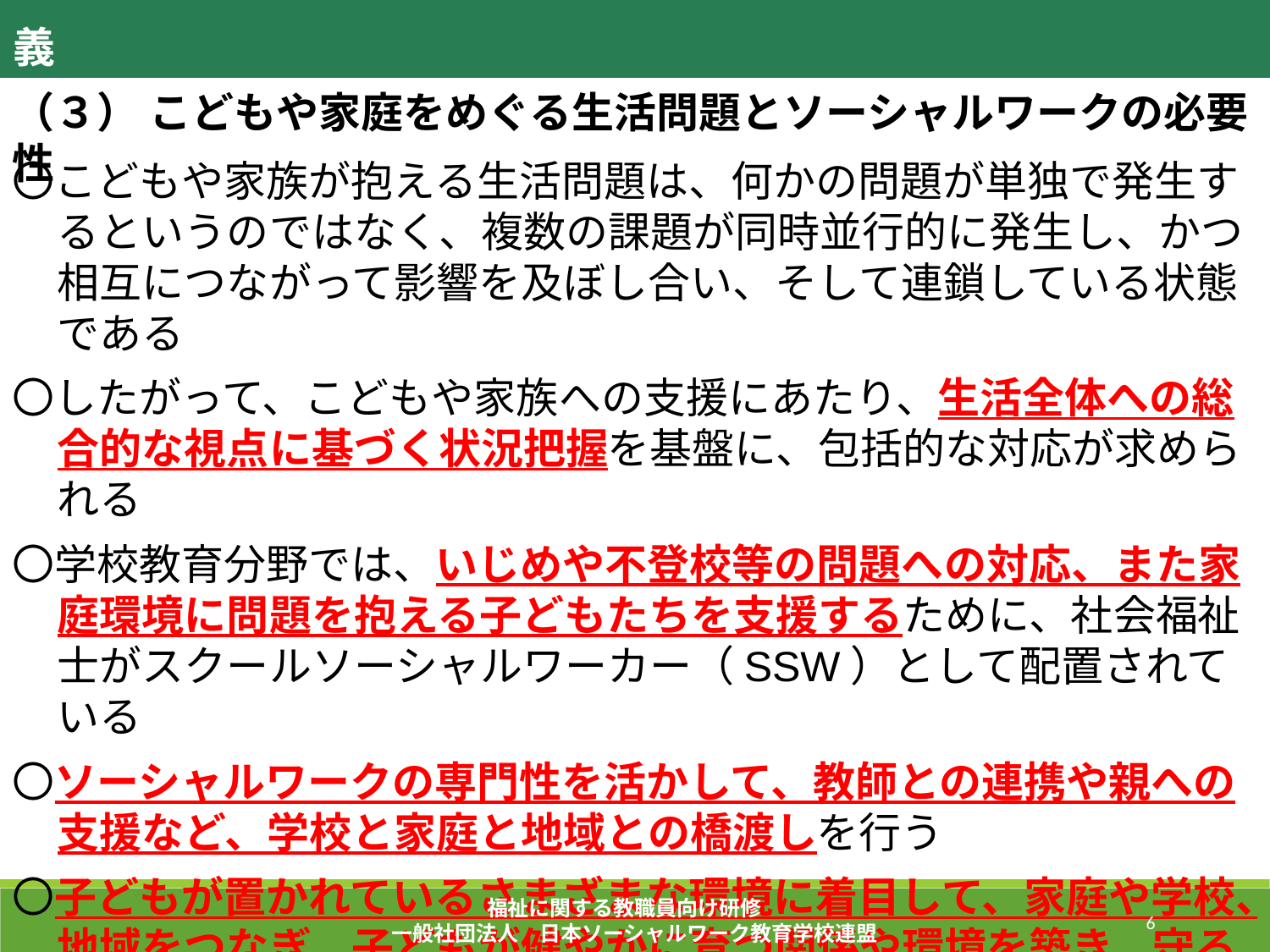

１．ソーシャルワークが求められる状況と学校現場におけるその意義
（３） こどもや家庭をめぐる生活問題とソーシャルワークの必要性
〇こどもや家族が抱える生活問題は、何かの問題が単独で発生するというのではなく、複数の課題が同時並行的に発生し、かつ相互につながって影響を及ぼし合い、そして連鎖している状態である
〇したがって、こどもや家族への支援にあたり、生活全体への総合的な視点に基づく状況把握を基盤に、包括的な対応が求められる
〇学校教育分野では、いじめや不登校等の問題への対応、また家庭環境に問題を抱える子どもたちを支援するために、社会福祉士がスクールソーシャルワーカー（SSW）として配置されている
〇ソーシャルワークの専門性を活かして、教師との連携や親への支援など、学校と家庭と地域との橋渡しを行う
〇子どもが置かれているさまざまな環境に着目して、家庭や学校、地域をつなぎ、子どもが健やかに育つ関係や環境を築き、守る働きがスクールソーシャルワークである
福祉に関する教職員向け研修
一般社団法人　日本ソーシャルワーク教育学校連盟
6